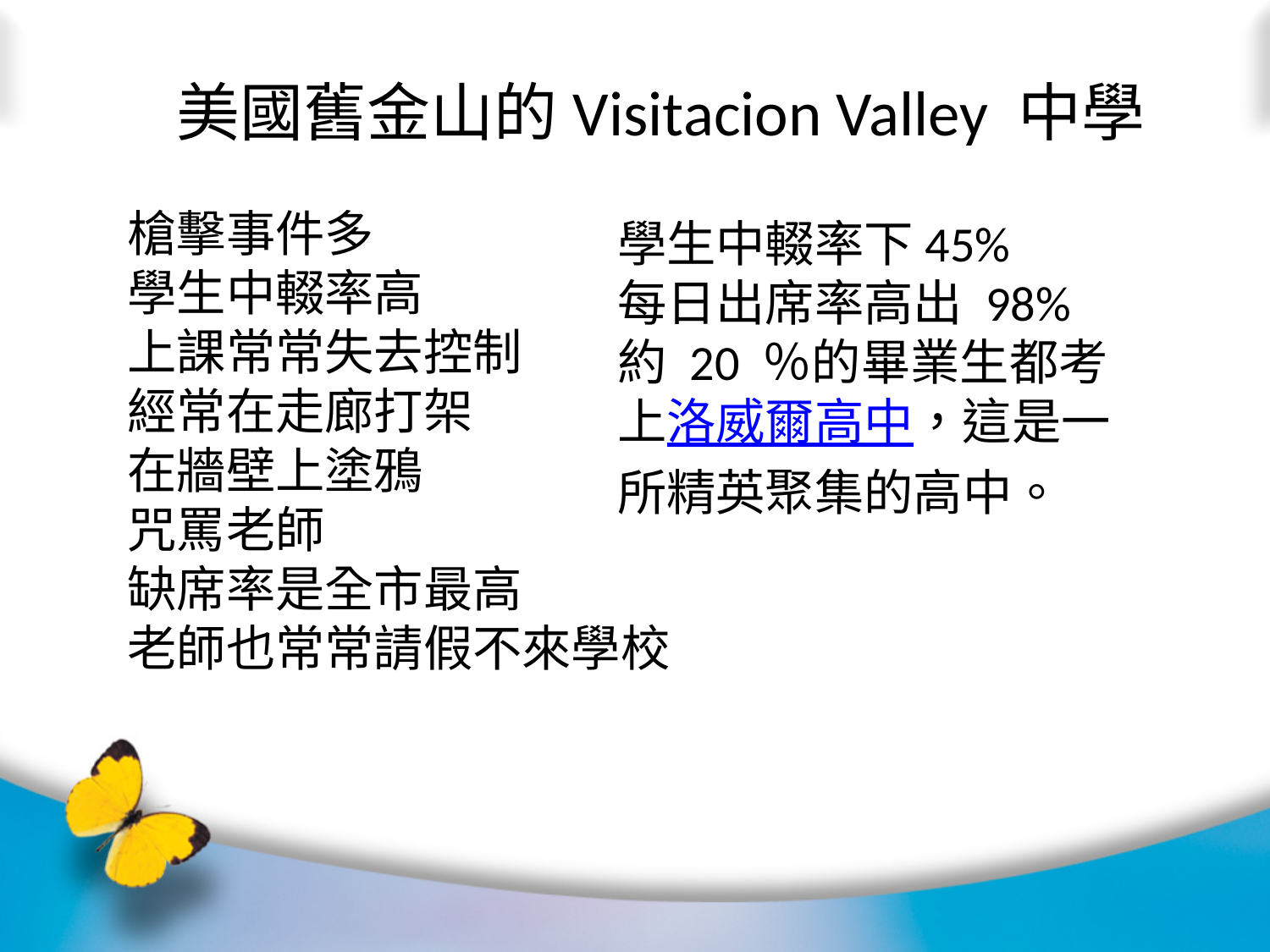

美國舊金山的Visitacion Valley 中學
槍擊事件多
學生中輟率高
上課常常失去控制
經常在走廊打架
在牆壁上塗鴉
咒罵老師
缺席率是全市最高
老師也常常請假不來學校
學生中輟率下45%
每日出席率高出 98%
約 20 ％的畢業生都考上洛威爾高中，這是一所精英聚集的高中。